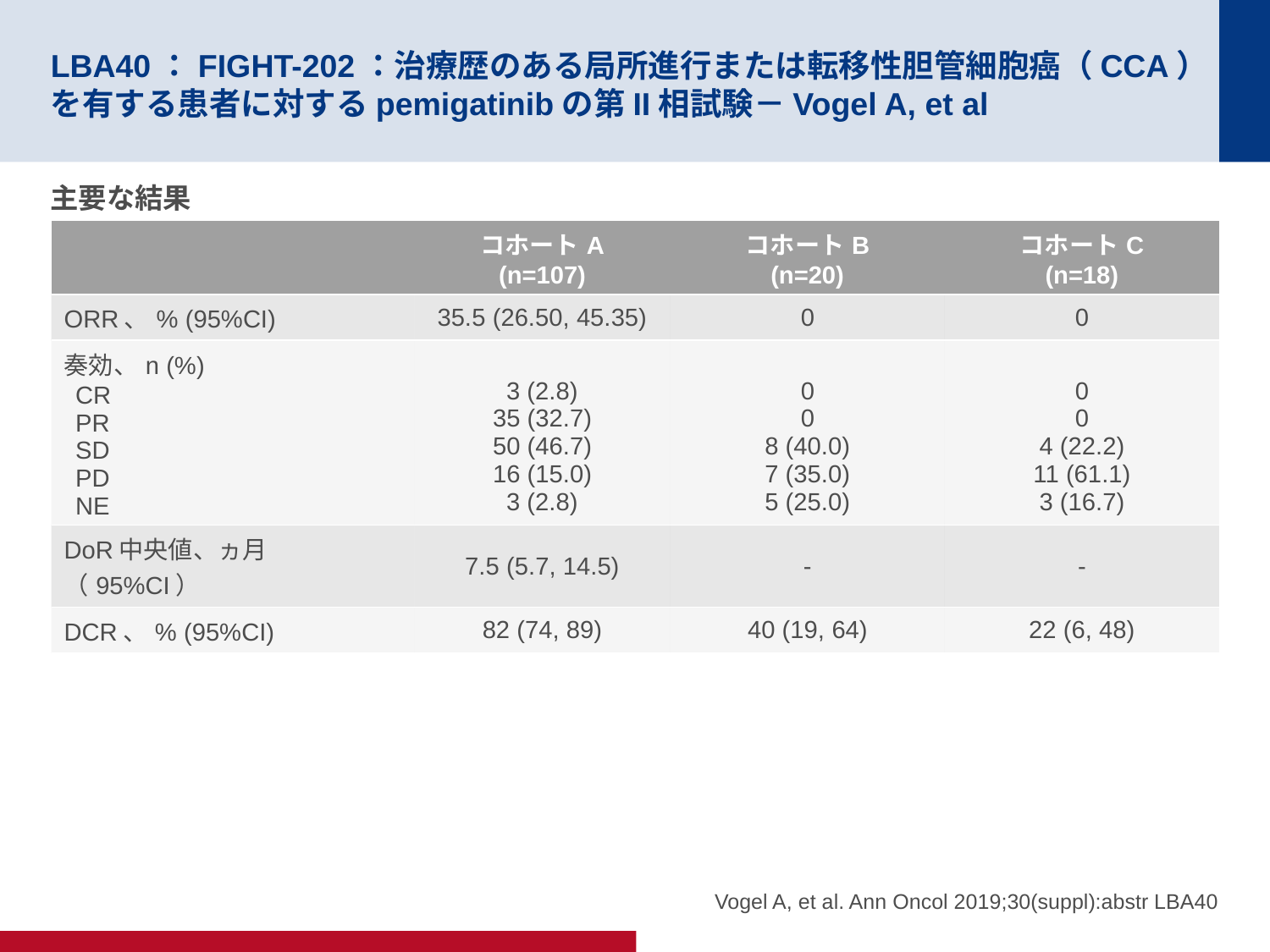

# LBA40：FIGHT-202：治療歴のある局所進行または転移性胆管細胞癌（CCA）を有する患者に対するpemigatinibの第II相試験－Vogel A, et al
主要な結果
|  | コホートA (n=107) | コホートB (n=20) | コホートC (n=18) |
| --- | --- | --- | --- |
| ORR、% (95%CI) | 35.5 (26.50, 45.35) | 0 | 0 |
| 奏効、n (%) CR PR SD PD NE | 3 (2.8) 35 (32.7) 50 (46.7) 16 (15.0) 3 (2.8) | 0 0 8 (40.0) 7 (35.0) 5 (25.0) | 0 0 4 (22.2) 11 (61.1) 3 (16.7) |
| DoR中央値、ヵ月（95%CI） | 7.5 (5.7, 14.5) | - | - |
| DCR、% (95%CI) | 82 (74, 89) | 40 (19, 64) | 22 (6, 48) |
Vogel A, et al. Ann Oncol 2019;30(suppl):abstr LBA40